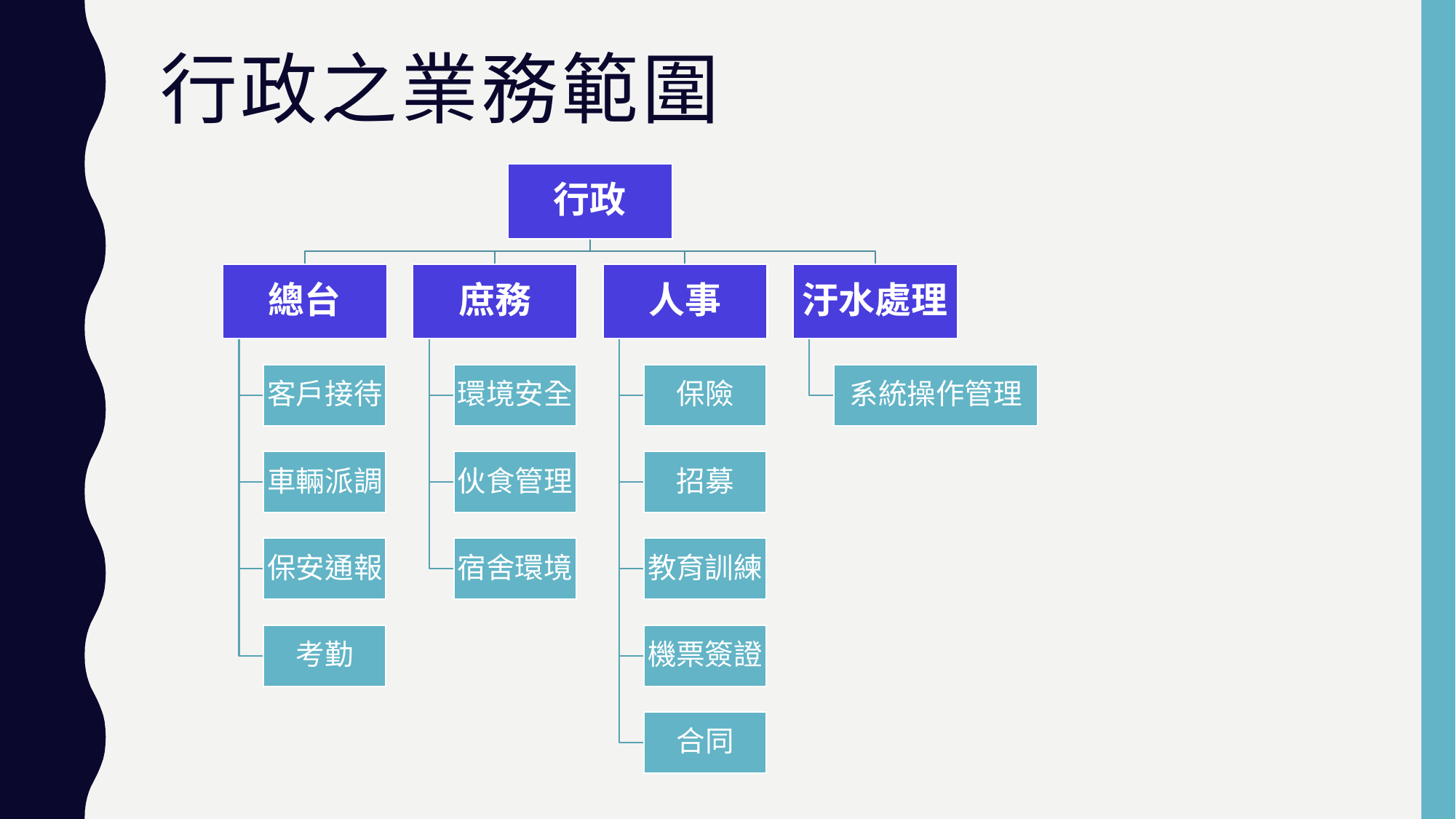

# 行政之業務範圍
行政
總台
客戶接待
車輛派調
保安通報
考勤
庶務
環境安全
伙食管理
宿舍環境
人事
保險
招募
教育訓練
機票簽證
合同
汙水處理
系統操作管理